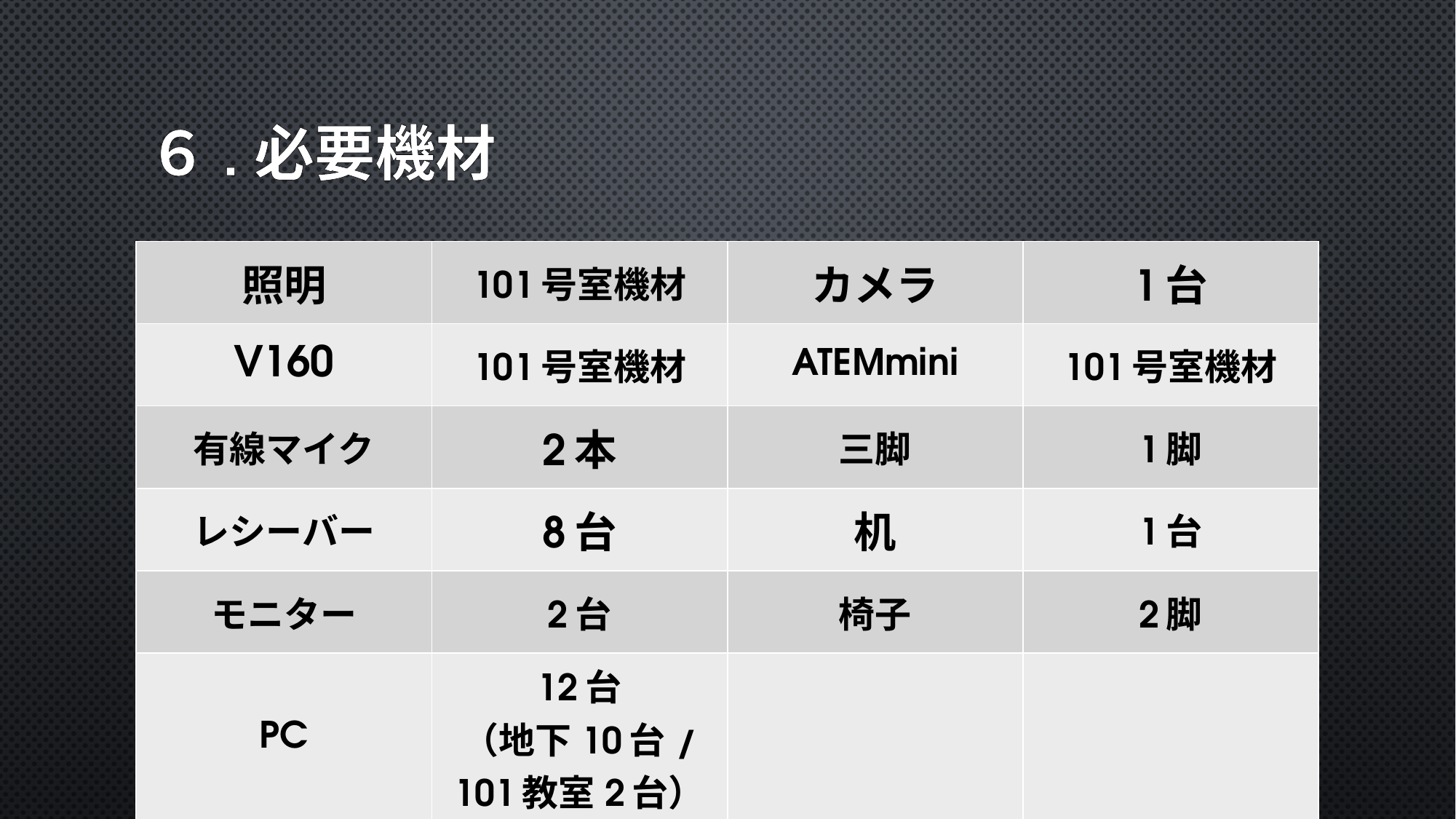

# ６.必要機材
| 照明 | 101号室機材 | カメラ | 1台 |
| --- | --- | --- | --- |
| V160 | 101号室機材 | ATEMmini | 101号室機材 |
| 有線マイク | 2本 | 三脚 | 1脚 |
| レシーバー | 8台 | 机 | 1台 |
| モニター | 2台 | 椅子 | 2脚 |
| PC | 12台 （地下10台/ 101教室2台） |  |  |